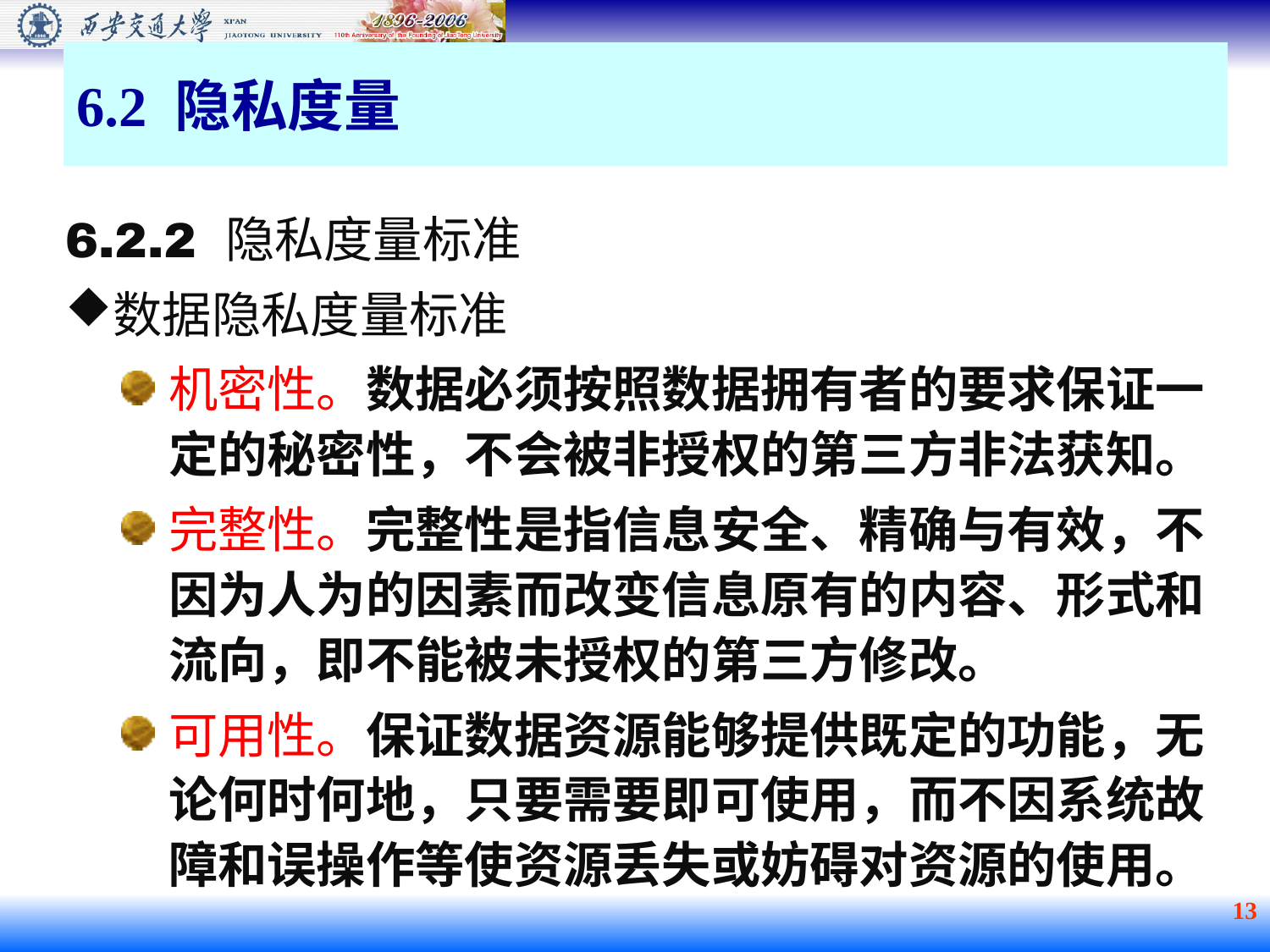

6.2 隐私度量
6.2.2 隐私度量标准
数据隐私度量标准
机密性。数据必须按照数据拥有者的要求保证一定的秘密性，不会被非授权的第三方非法获知。
完整性。完整性是指信息安全、精确与有效，不因为人为的因素而改变信息原有的内容、形式和流向，即不能被未授权的第三方修改。
可用性。保证数据资源能够提供既定的功能，无论何时何地，只要需要即可使用，而不因系统故障和误操作等使资源丢失或妨碍对资源的使用。
 13